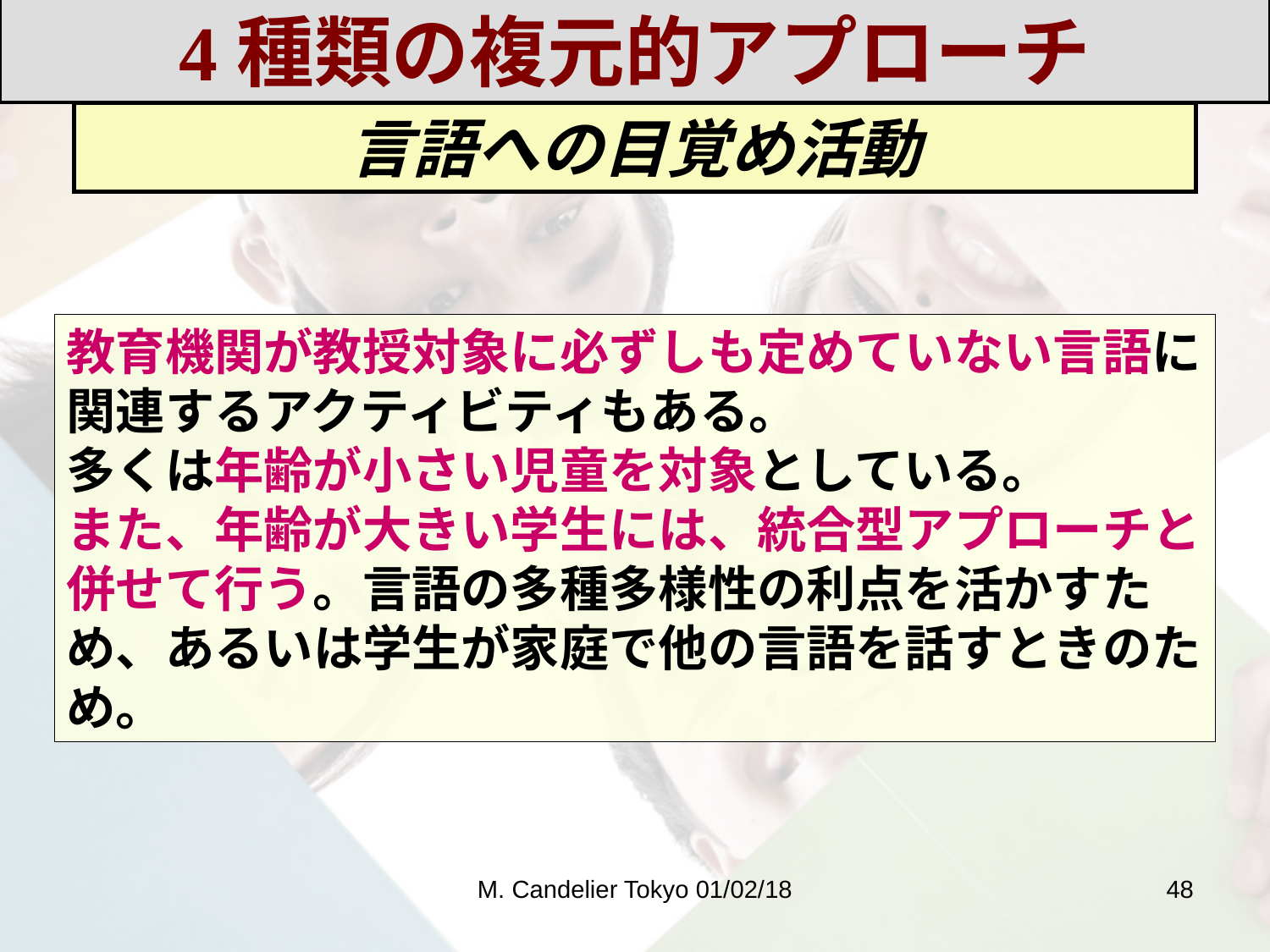

4種類の複元的アプローチ
言語への目覚め活動
教育機関が教授対象に必ずしも定めていない言語に関連するアクティビティもある。
多くは年齢が小さい児童を対象としている。
また、年齢が大きい学生には、統合型アプローチと併せて行う。言語の多種多様性の利点を活かすため、あるいは学生が家庭で他の言語を話すときのため。
M. Candelier Tokyo 01/02/18
48